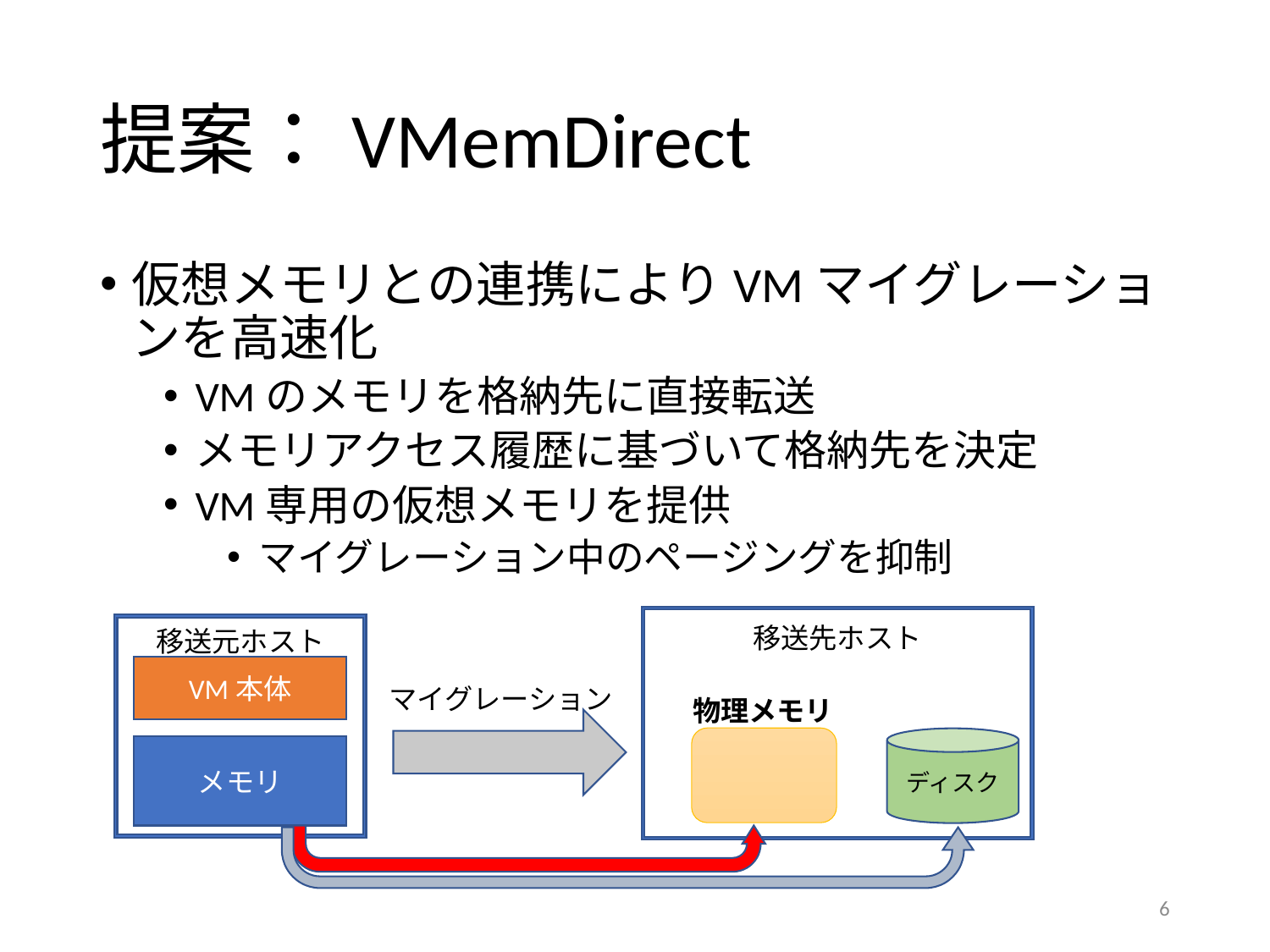

# 提案：VMemDirect
仮想メモリとの連携によりVMマイグレーションを高速化
VMのメモリを格納先に直接転送
メモリアクセス履歴に基づいて格納先を決定
VM専用の仮想メモリを提供
マイグレーション中のページングを抑制

移送先ホスト

移送元ホスト

VM本体
メモリ
マイグレーション
物理メモリ

ディスク

6